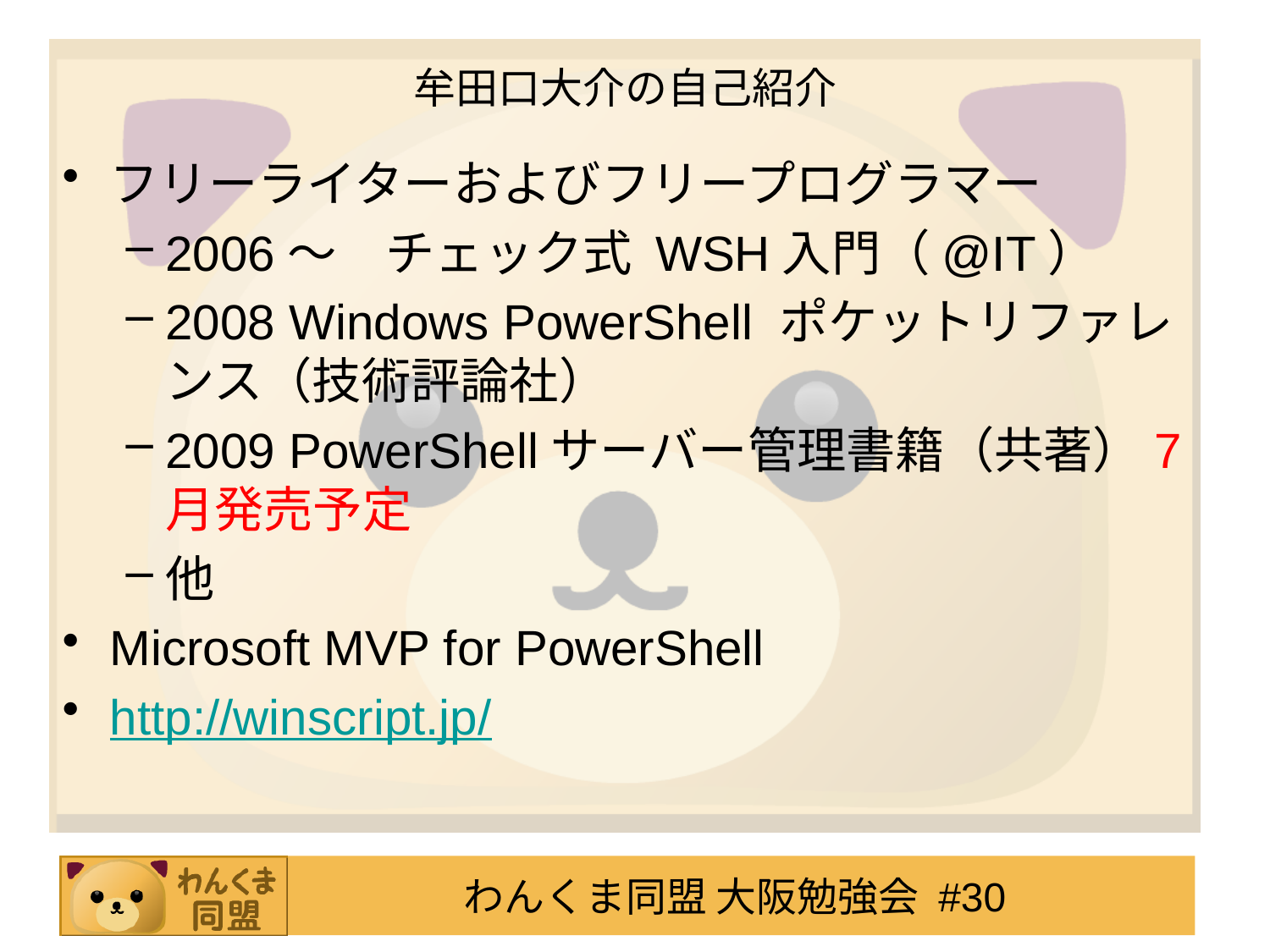

# 牟田口大介の自己紹介
フリーライターおよびフリープログラマー
2006～　チェック式 WSH入門（@IT）
2008 Windows PowerShell ポケットリファレンス（技術評論社）
2009 PowerShellサーバー管理書籍（共著）7月発売予定
他
Microsoft MVP for PowerShell
http://winscript.jp/